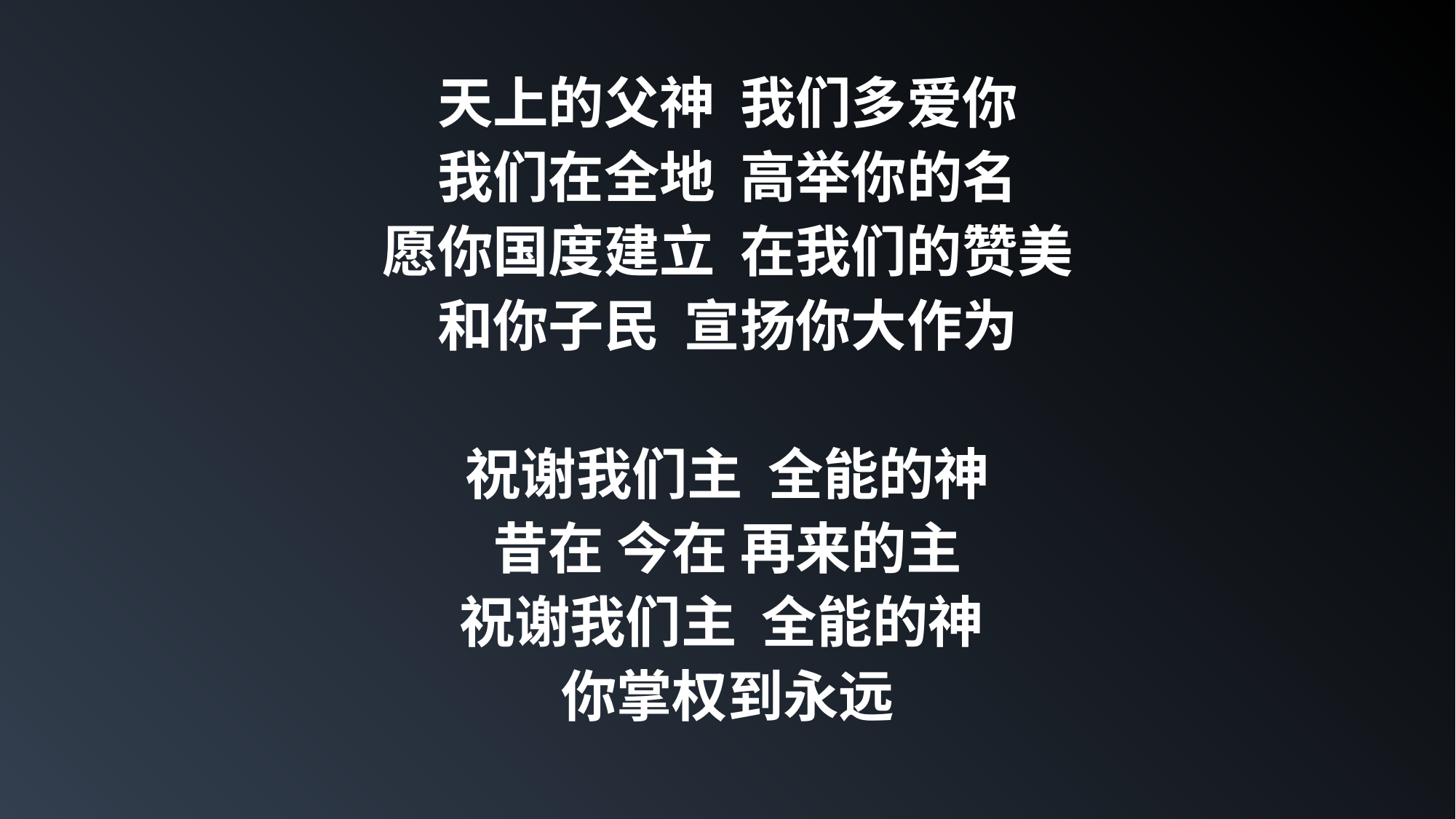

天上的父神  我们多爱你
我们在全地  高举你的名
愿你国度建立  在我们的赞美
和你子民  宣扬你大作为

祝谢我们主  全能的神
昔在 今在 再来的主
祝谢我们主  全能的神
你掌权到永远